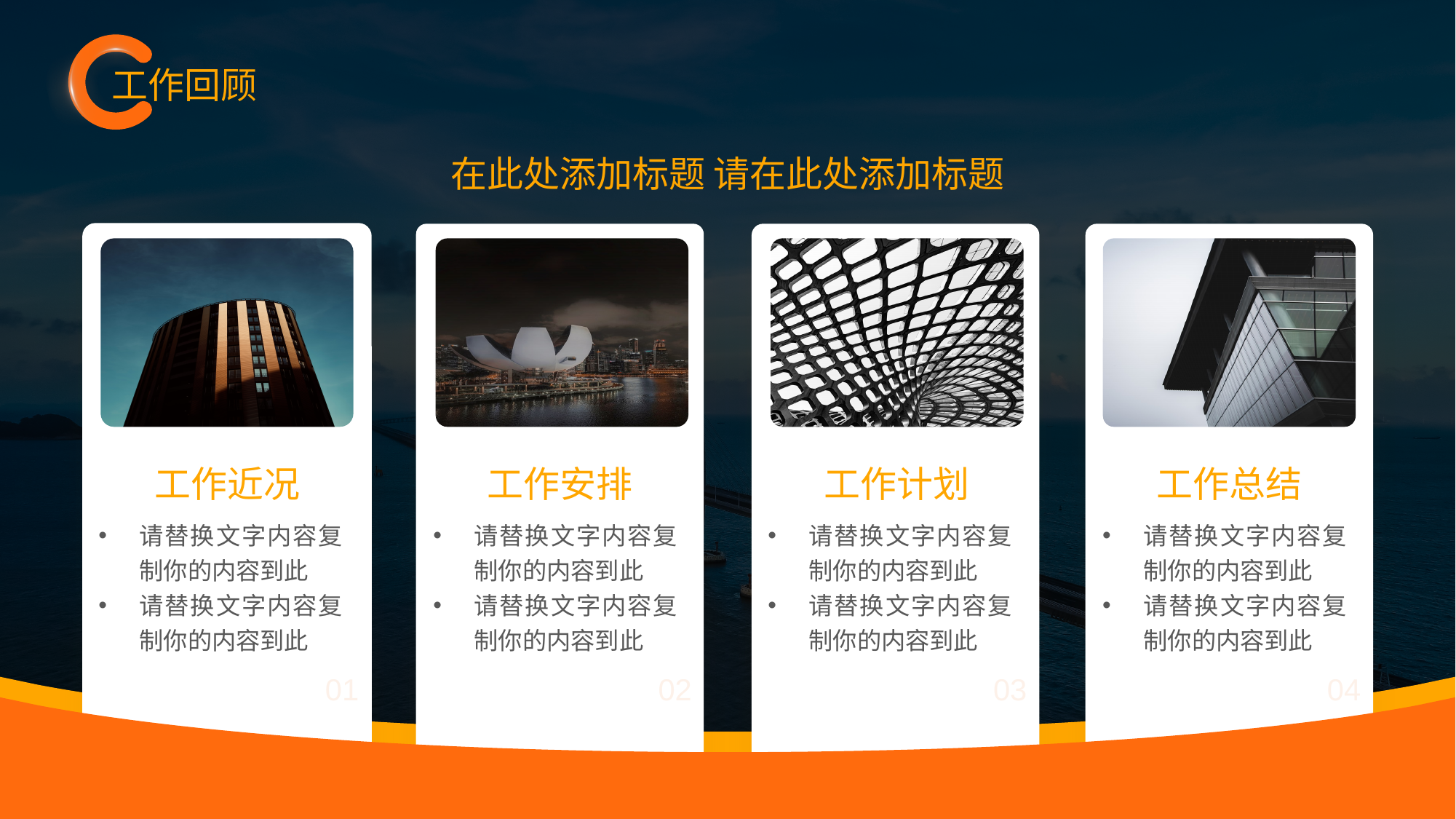

工作回顾
在此处添加标题 请在此处添加标题

工作近况
工作安排
工作计划
工作总结
请替换文字内容复制你的内容到此
请替换文字内容复制你的内容到此
请替换文字内容复制你的内容到此
请替换文字内容复制你的内容到此
请替换文字内容复制你的内容到此
请替换文字内容复制你的内容到此
请替换文字内容复制你的内容到此
请替换文字内容复制你的内容到此
01
02
03
04